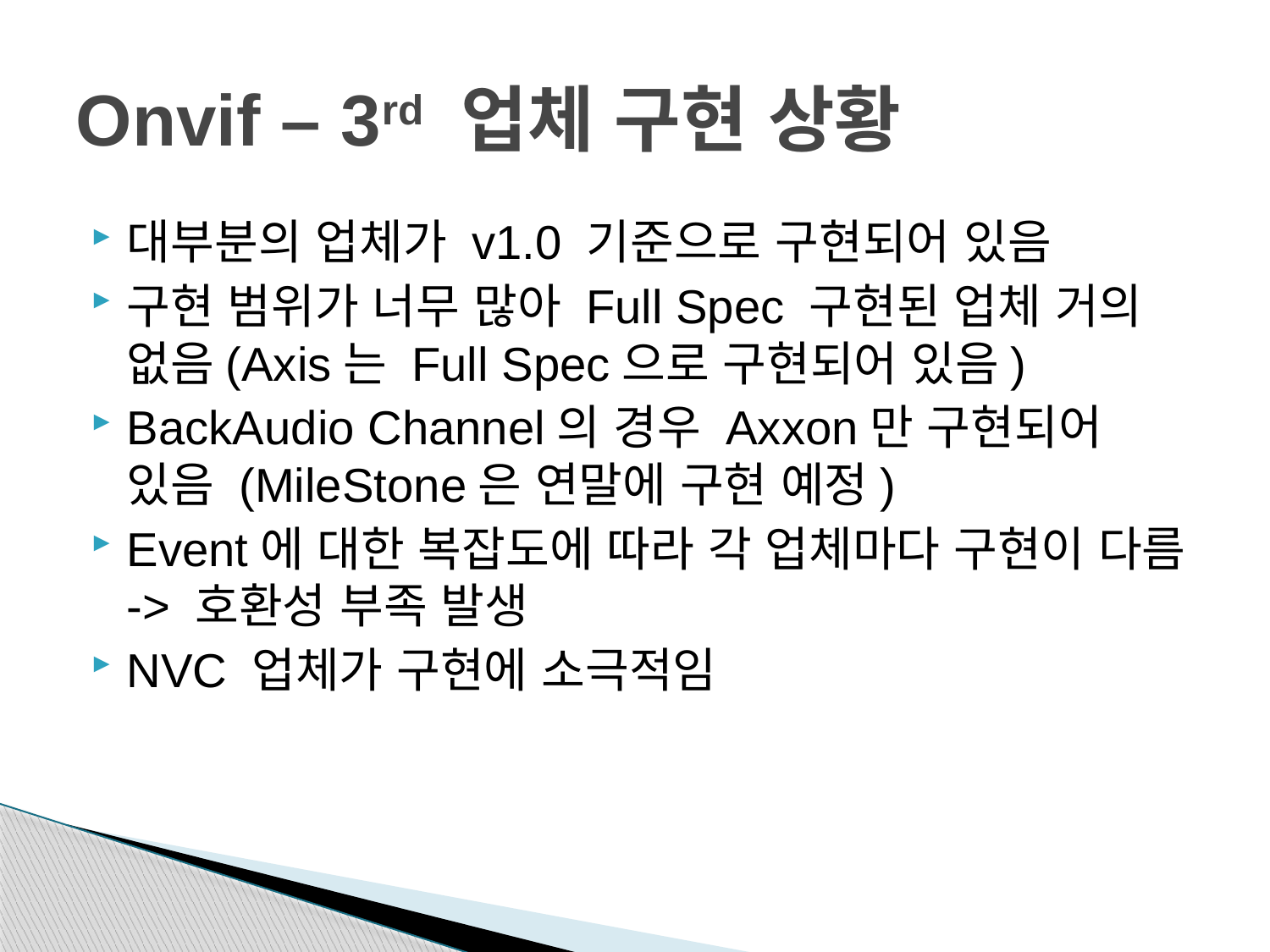

# Onvif – 3rd 업체 구현 상황
대부분의 업체가 v1.0 기준으로 구현되어 있음
구현 범위가 너무 많아 Full Spec 구현된 업체 거의 없음(Axis는 Full Spec으로 구현되어 있음)
BackAudio Channel의 경우 Axxon만 구현되어 있음 (MileStone은 연말에 구현 예정)
Event에 대한 복잡도에 따라 각 업체마다 구현이 다름 -> 호환성 부족 발생
NVC 업체가 구현에 소극적임